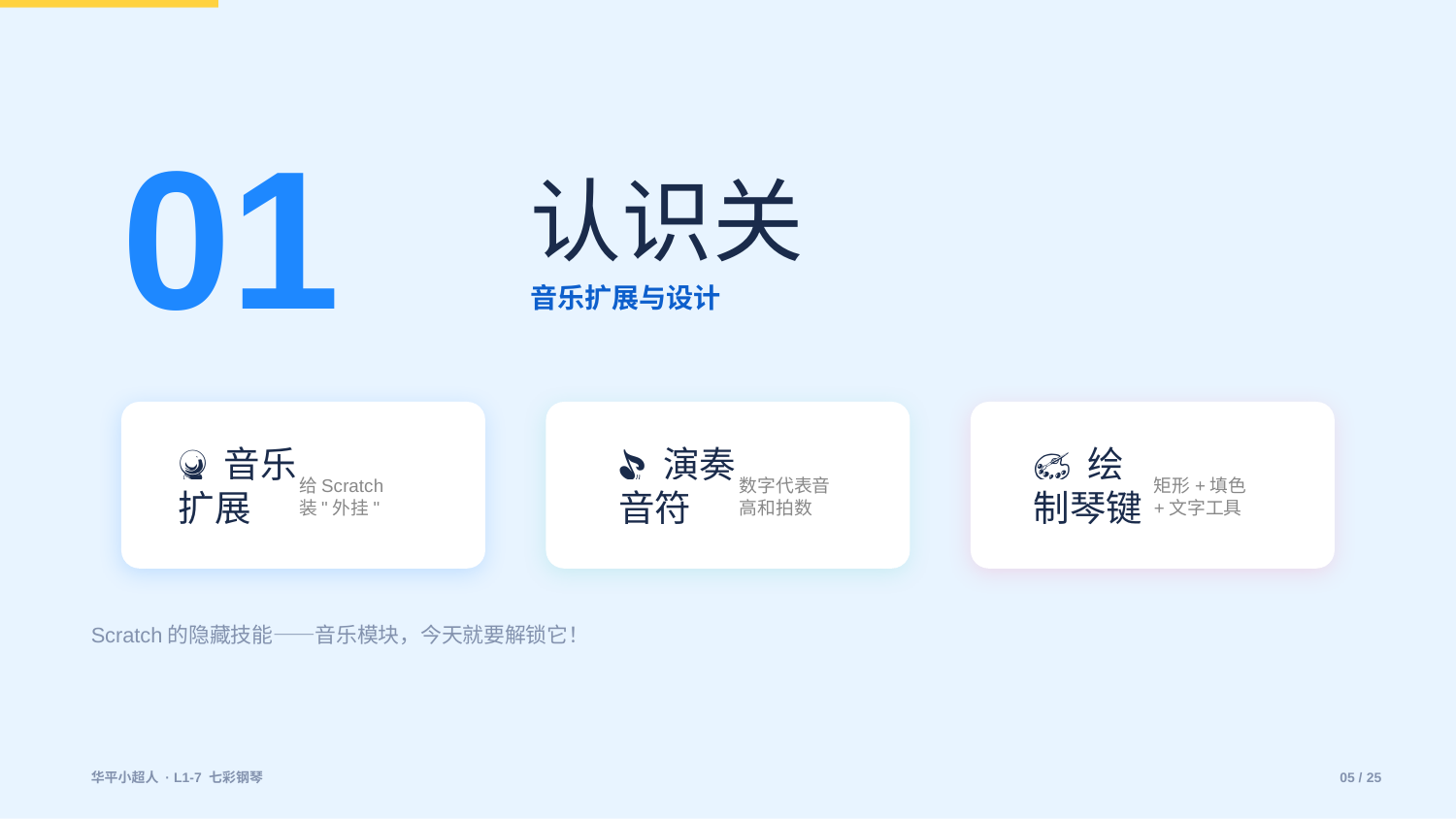

01
认识关
音乐扩展与设计

🔮 音乐扩展
🎵 演奏音符
🎨 绘制琴键
给Scratch装"外挂"
数字代表音高和拍数
矩形+填色+文字工具
Scratch的隐藏技能——音乐模块，今天就要解锁它！
华平小超人 · L1-7 七彩钢琴
05 / 25